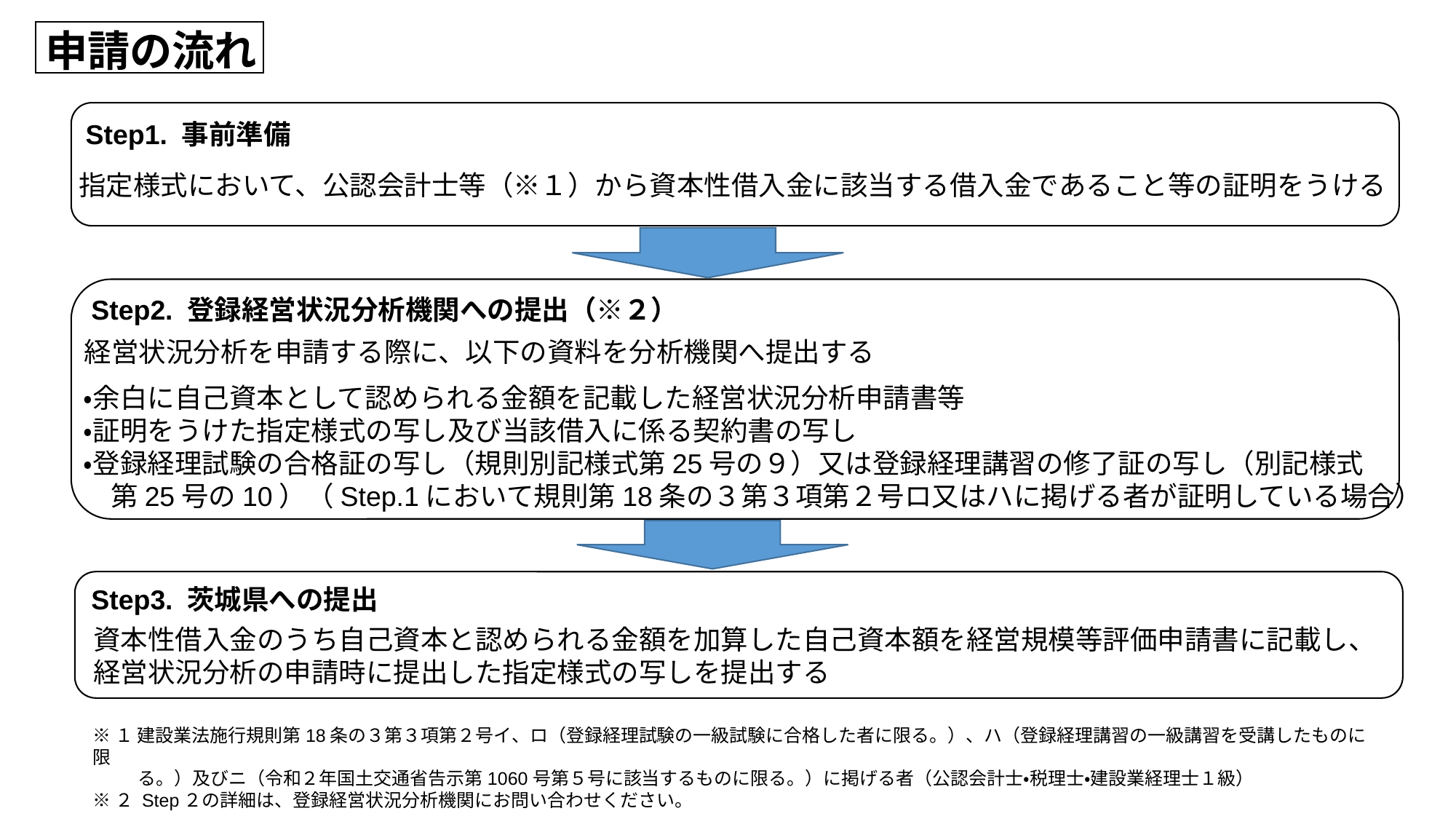

申請の流れ

Step1. 事前準備
指定様式において、公認会計士等（※１）から資本性借入金に該当する借入金であること等の証明をうける

Step2. 登録経営状況分析機関への提出（※２）
　経営状況分析を申請する際に、以下の資料を分析機関へ提出する
・余白に自己資本として認められる金額を記載した経営状況分析申請書等
・証明をうけた指定様式の写し及び当該借入に係る契約書の写し
・登録経理試験の合格証の写し（規則別記様式第25号の９）又は登録経理講習の修了証の写し（別記様式
　第25号の10）（Step.1において規則第18条の３第３項第２号ロ又はハに掲げる者が証明している場合）

Step3. 茨城県への提出
資本性借入金のうち自己資本と認められる金額を加算した自己資本額を経営規模等評価申請書に記載し、
経営状況分析の申請時に提出した指定様式の写しを提出する
※１ 建設業法施行規則第18条の３第３項第２号イ、ロ（登録経理試験の一級試験に合格した者に限る。）、ハ（登録経理講習の一級講習を受講したものに限
 　　る。）及びニ（令和２年国土交通省告示第1060号第５号に該当するものに限る。）に掲げる者（公認会計士・税理士・建設業経理士１級）
※２ Step２の詳細は、登録経営状況分析機関にお問い合わせください。